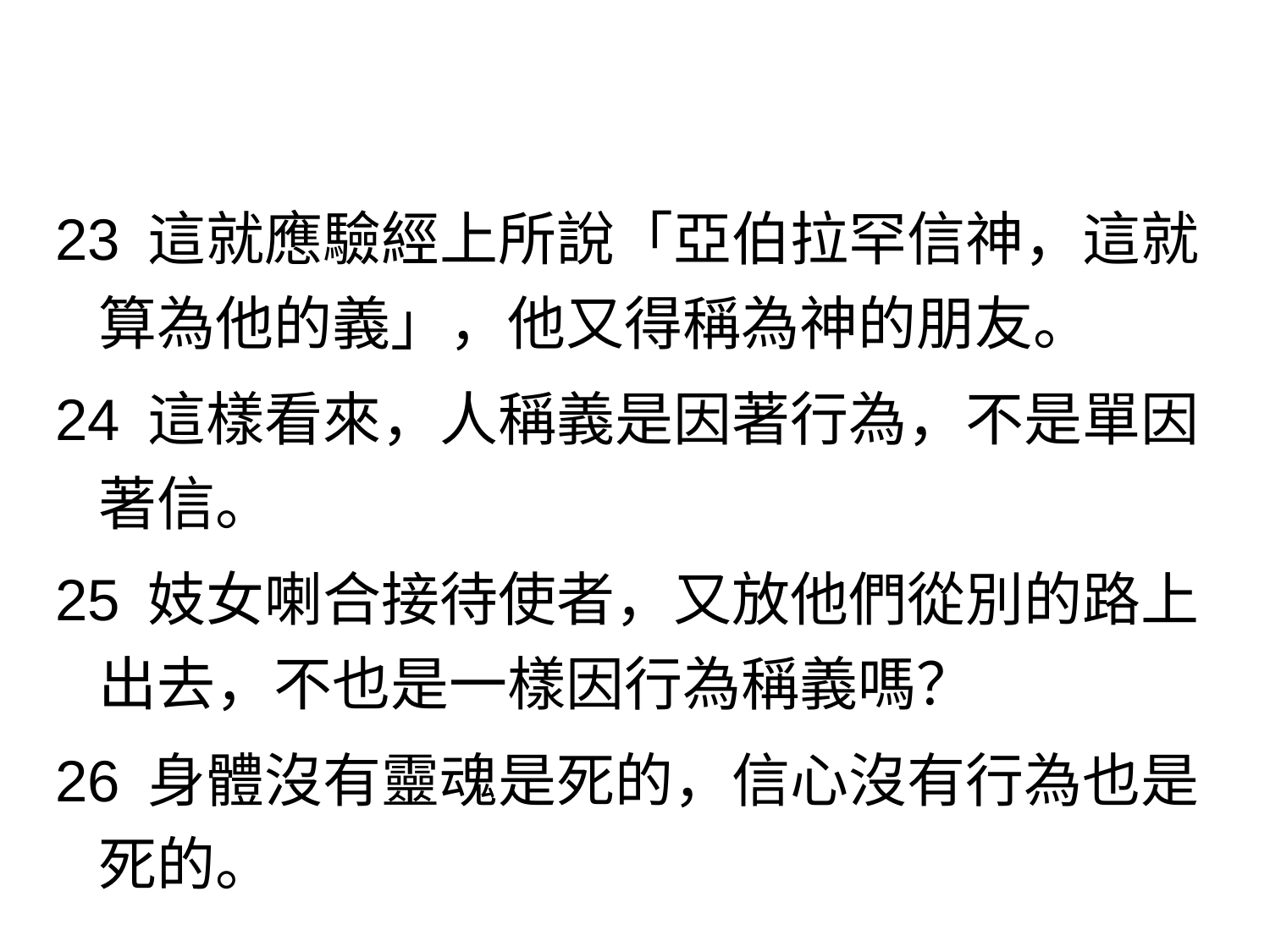

#

23 這就應驗經上所說「亞伯拉罕信神，這就算為他的義」，他又得稱為神的朋友。
24 這樣看來，人稱義是因著行為，不是單因著信。
25 妓女喇合接待使者，又放他們從別的路上出去，不也是一樣因行為稱義嗎？
26 身體沒有靈魂是死的，信心沒有行為也是死的。